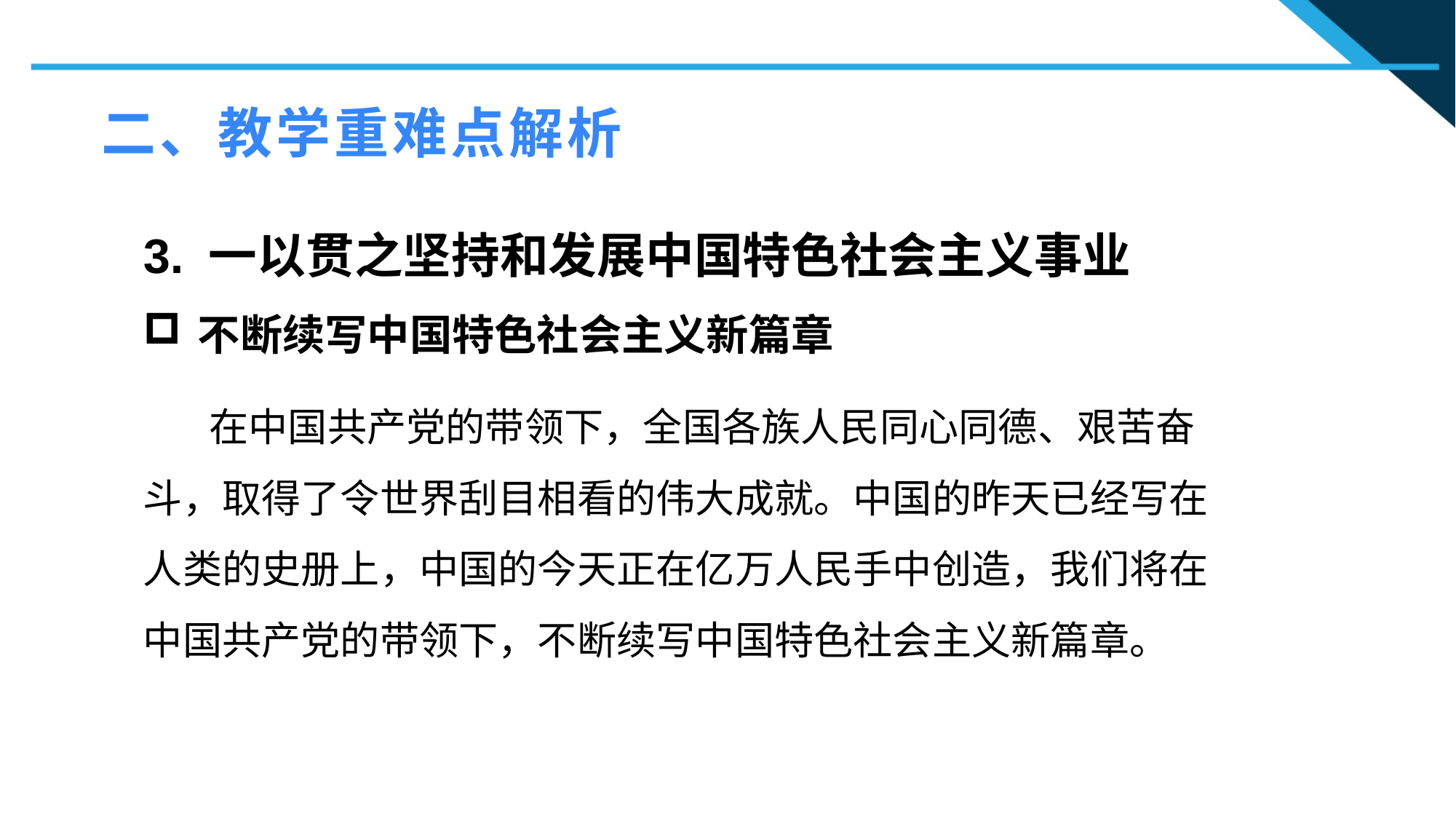

二、教学重难点解析
3. 一以贯之坚持和发展中国特色社会主义事业
不断续写中国特色社会主义新篇章

1
       在中国共产党的带领下，全国各族人民同心同德、艰苦奋斗，取得了令世界刮目相看的伟大成就。中国的昨天已经写在人类的史册上，中国的今天正在亿万人民手中创造，我们将在中国共产党的带领下，不断续写中国特色社会主义新篇章。
2
2
n